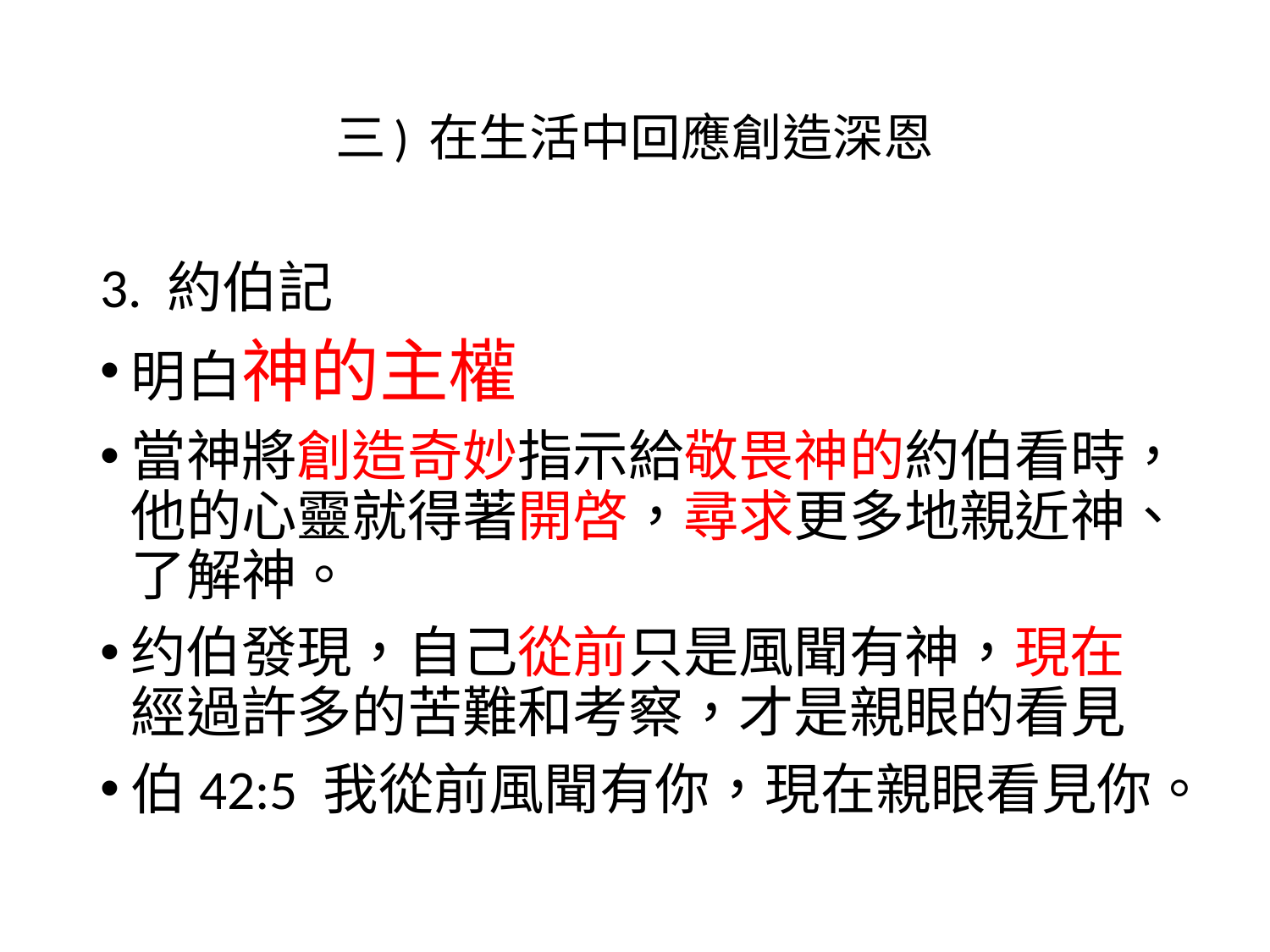

# 三) 在生活中回應創造深恩
3. 約伯記
明白神的主權
當神將創造奇妙指示給敬畏神的約伯看時，他的心靈就得著開啓，尋求更多地親近神、了解神。
约伯發現，自己從前只是風聞有神，現在經過許多的苦難和考察，才是親眼的看見
伯42:5 我從前風聞有你，現在親眼看見你。